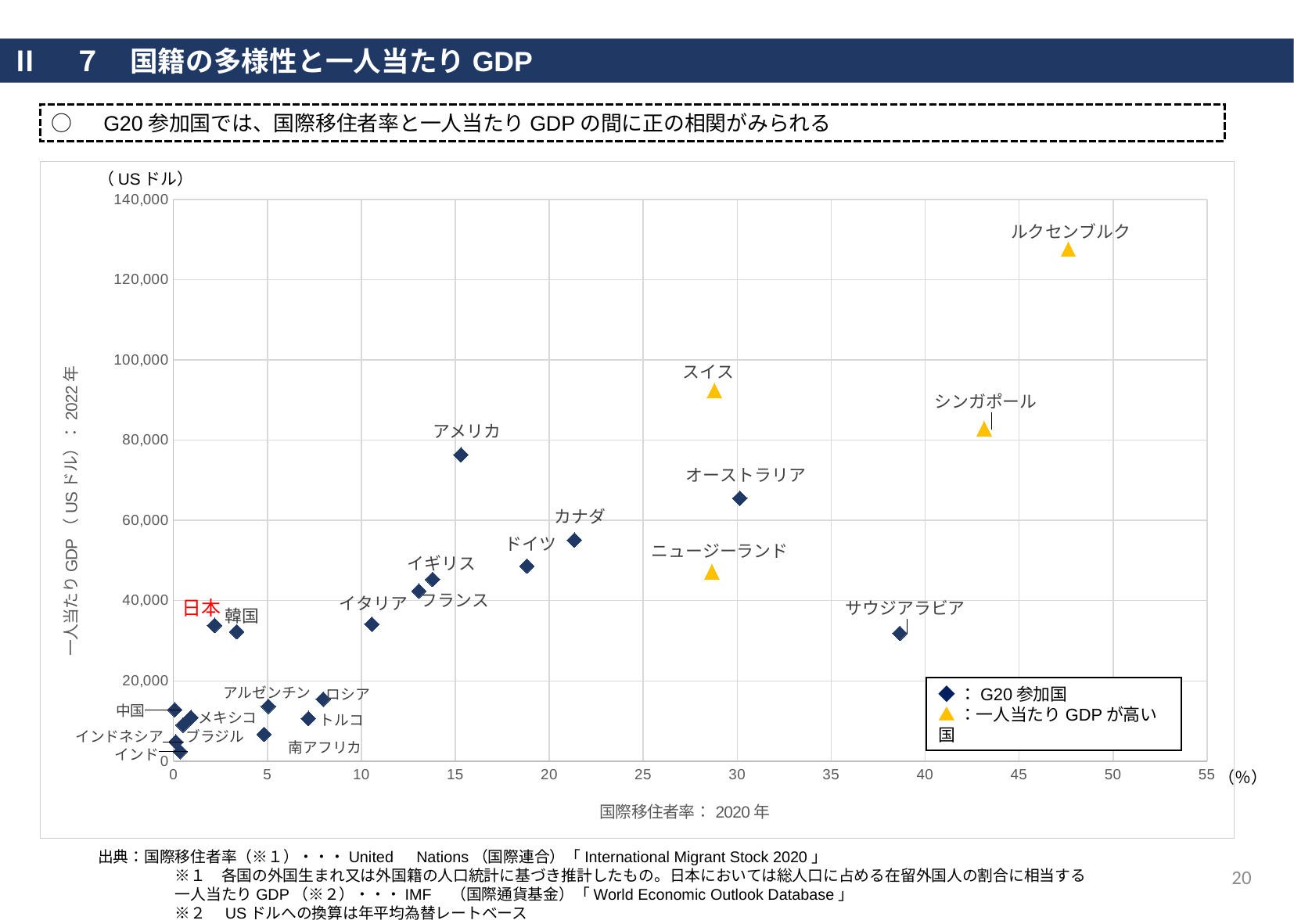

Ⅱ　７　国籍の多様性と一人当たりGDP
○　G20参加国では、国際移住者率と一人当たりGDPの間に正の相関がみられる

### Chart

| Category |  |
|---|---|
（USドル）
◆：G20参加国
▲：一人当たりGDPが高い国
（％）
出典：国際移住者率（※１）・・・United　Nations（国際連合）「International Migrant Stock 2020」
　　　　　※１　各国の外国生まれ又は外国籍の人口統計に基づき推計したもの。日本においては総人口に占める在留外国人の割合に相当する
　　　　　一人当たりGDP（※２）・・・IMF　（国際通貨基金）「World Economic Outlook Database」
　　　　　※２　USドルへの換算は年平均為替レートベース
20